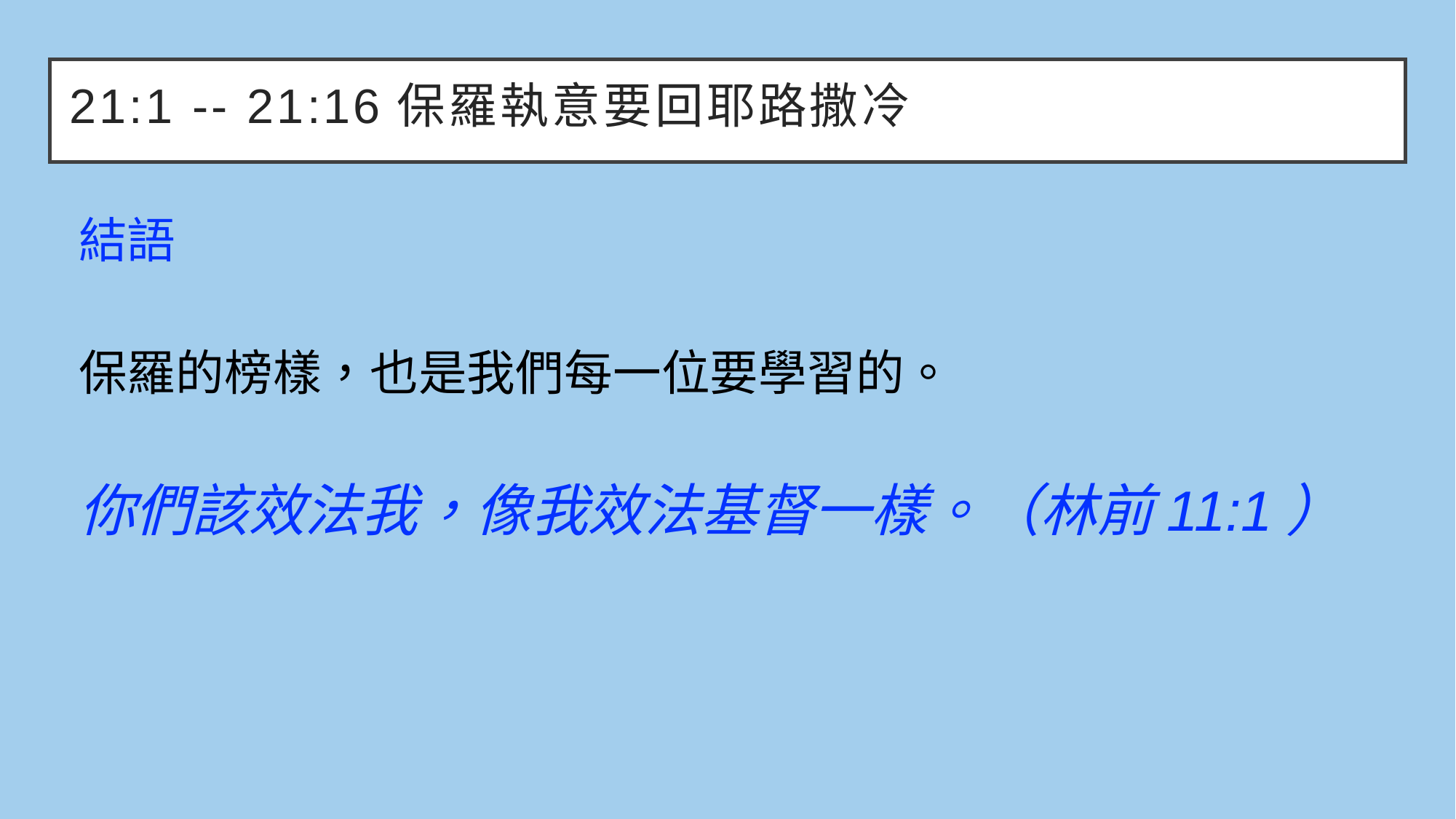

# 21:1 -- 21:16	保羅執意要回耶路撒冷
結語

保羅的榜樣，也是我們每一位要學習的。

你們該效法我，像我效法基督一樣。（林前11:1）